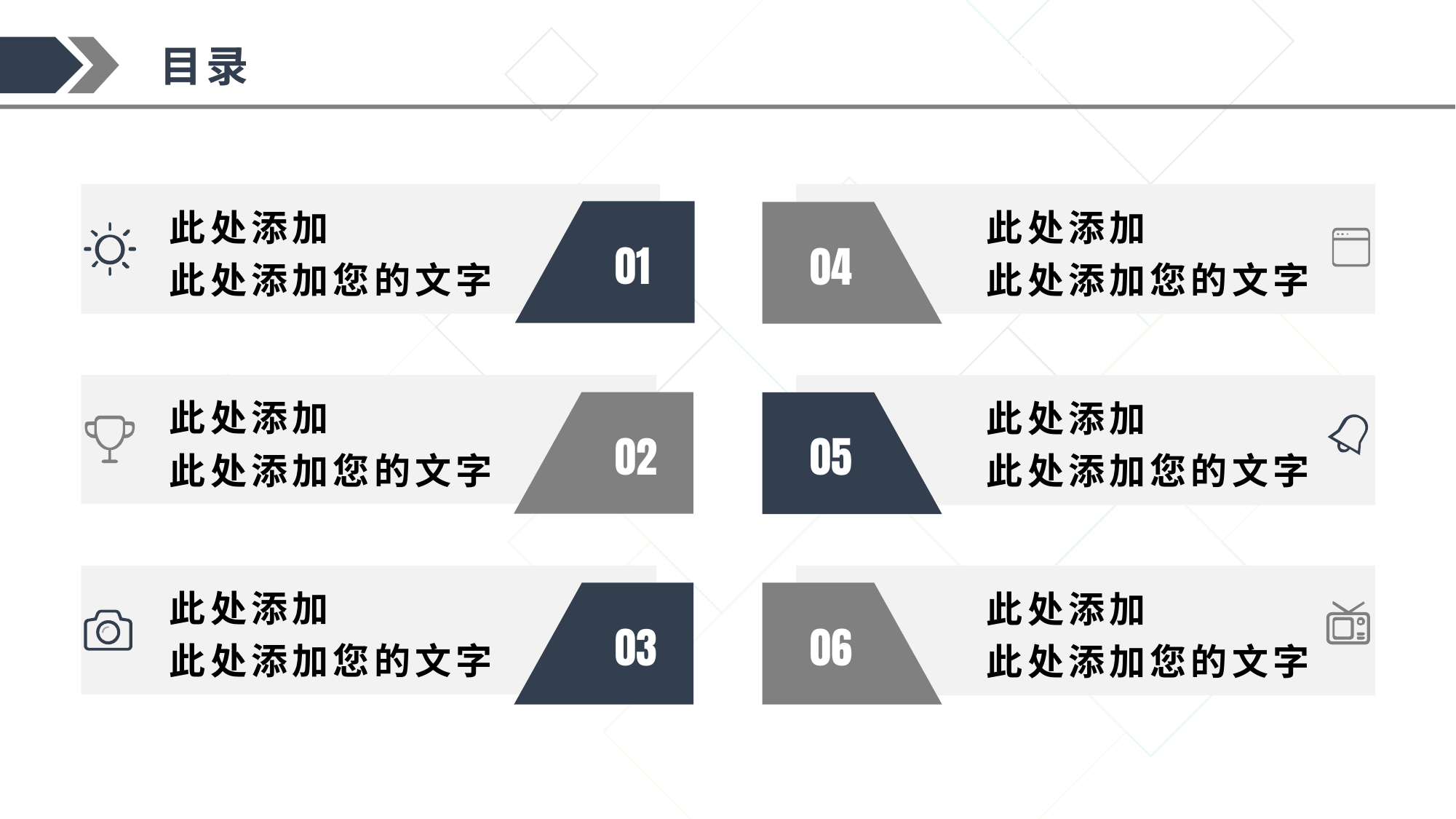

此处添加
此处添加您的文字

01

此处添加
此处添加您的文字

04

此处添加
此处添加您的文字

02

此处添加
此处添加您的文字

05

此处添加
此处添加您的文字

06

此处添加
此处添加您的文字

03